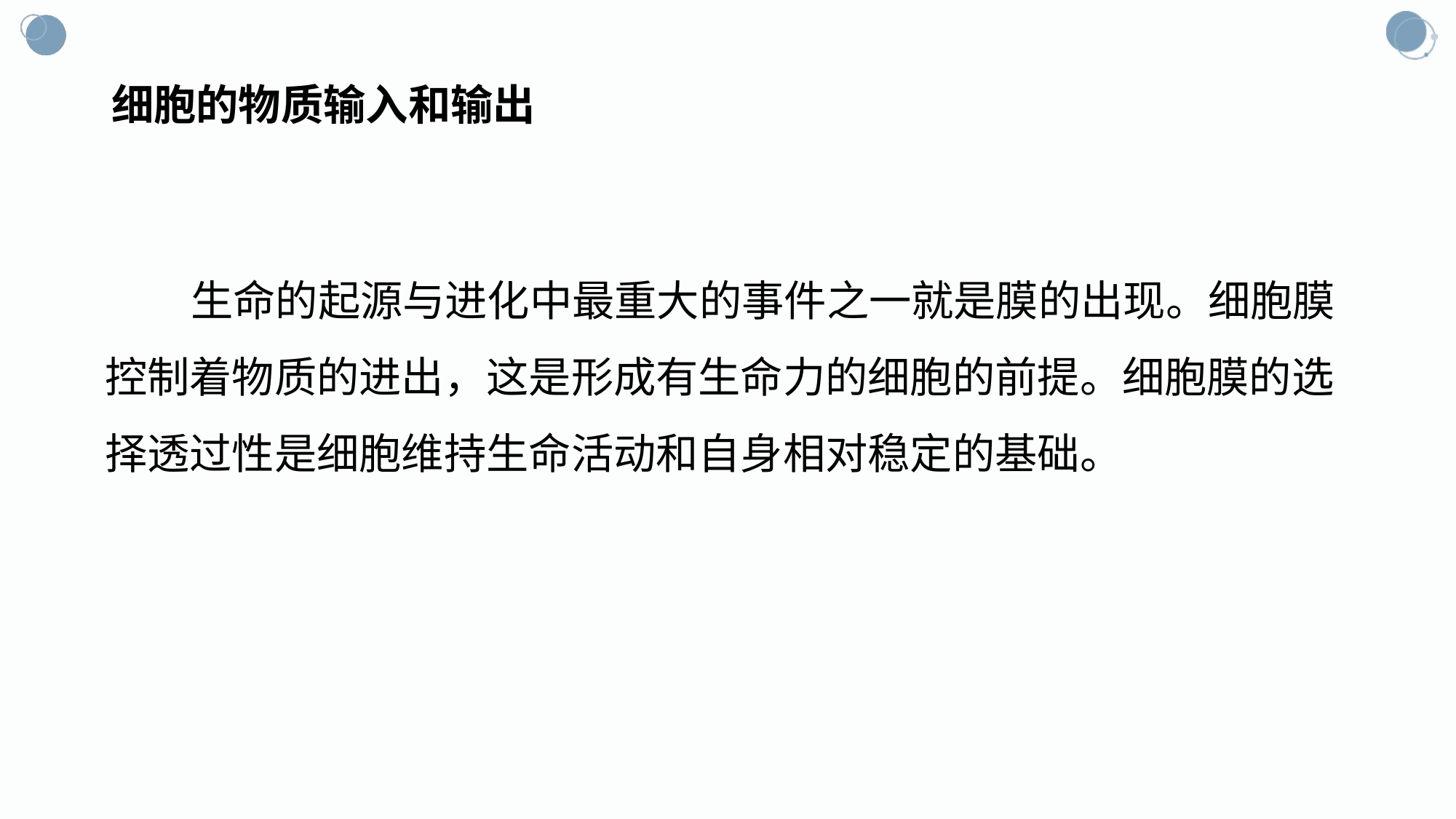

细胞的物质输入和输出
        生命的起源与进化中最重大的事件之一就是膜的出现。细胞膜控制着物质的进出，这是形成有生命力的细胞的前提。细胞膜的选择透过性是细胞维持生命活动和自身相对稳定的基础。